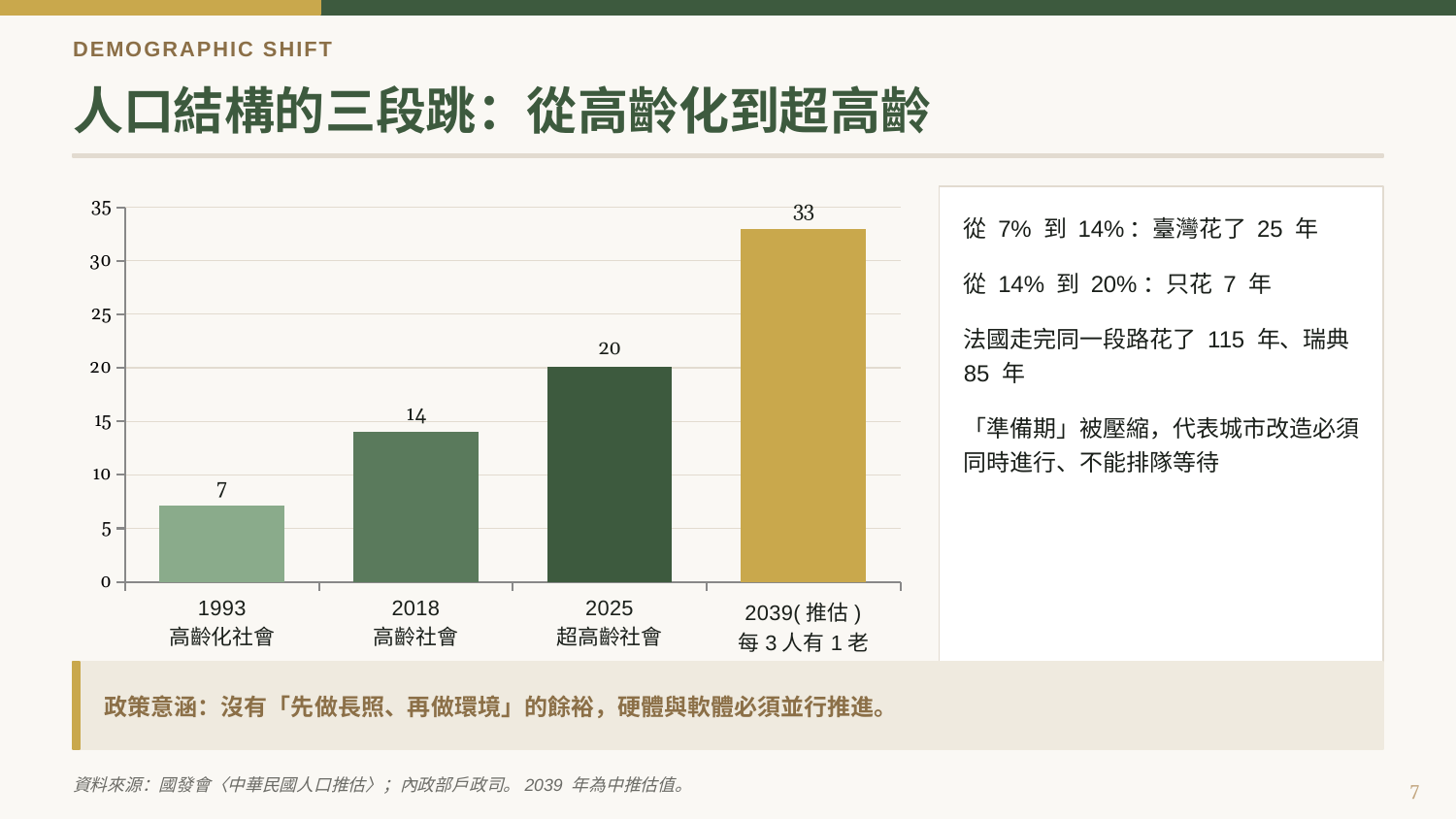

DEMOGRAPHIC SHIFT
人口結構的三段跳：從高齡化到超高齡

### Chart

| Category | 65歲以上人口占比(%) |
|---|---|
| 1993
高齡化社會 | 7.1 |
| 2018
高齡社會 | 14.0 |
| 2025
超高齡社會 | 20.1 |
| 2039(推估)
每3人有1老 | 33.0 |
從 7% 到 14%：臺灣花了 25 年
從 14% 到 20%：只花 7 年
法國走完同一段路花了 115 年、瑞典 85 年
「準備期」被壓縮，代表城市改造必須同時進行、不能排隊等待

政策意涵：沒有「先做長照、再做環境」的餘裕，硬體與軟體必須並行推進。
資料來源：國發會〈中華民國人口推估〉；內政部戶政司。2039 年為中推估值。
7